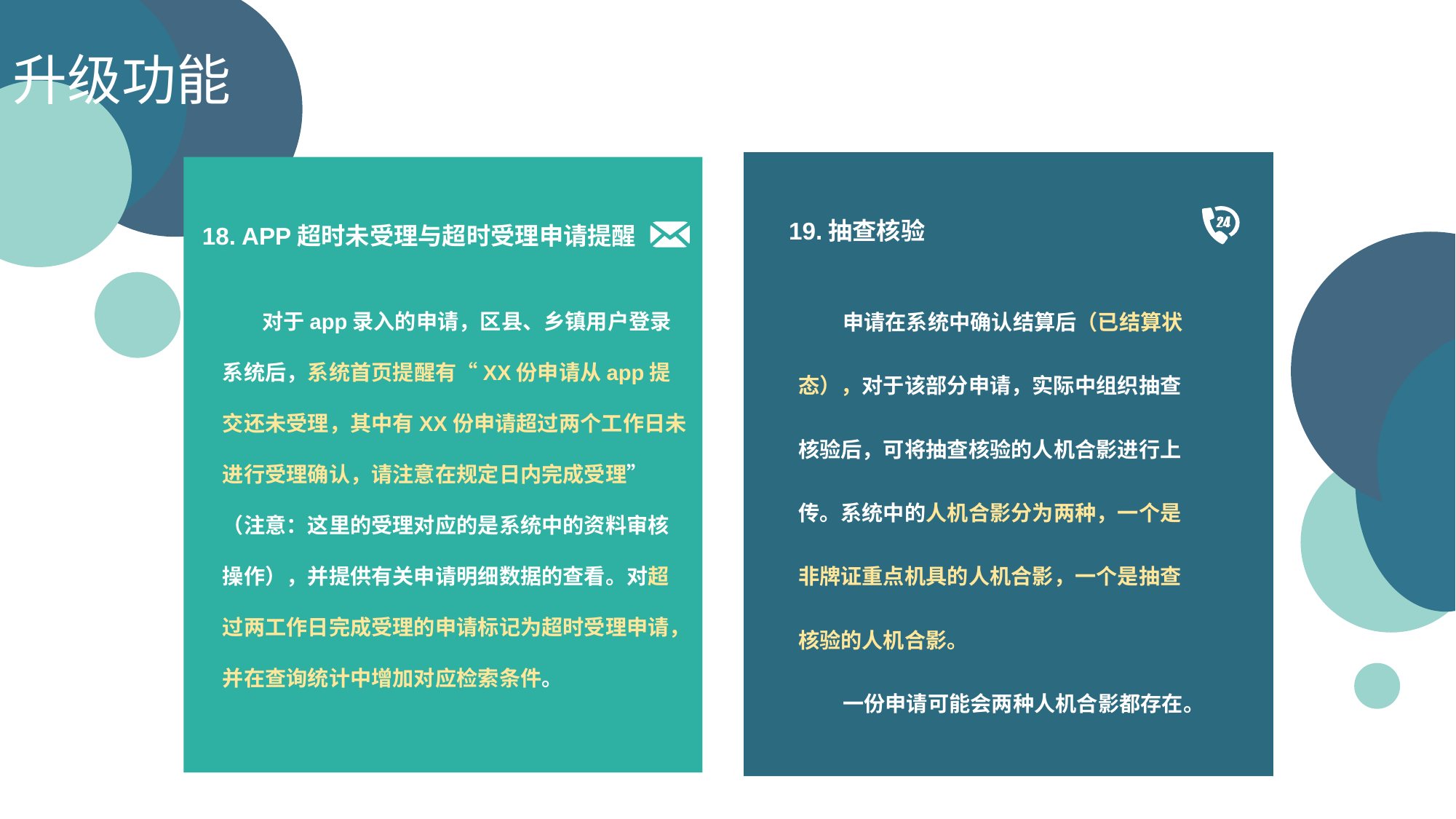

升级功能

        申请在系统中确认结算后（已结算状态），对于该部分申请，实际中组织抽查核验后，可将抽查核验的人机合影进行上传。系统中的人机合影分为两种，一个是非牌证重点机具的人机合影，一个是抽查核验的人机合影。
        一份申请可能会两种人机合影都存在。

19.抽查核验
18. APP超时未受理与超时受理申请提醒

       对于app录入的申请，区县、乡镇用户登录系统后，系统首页提醒有“XX份申请从app提交还未受理，其中有XX份申请超过两个工作日未进行受理确认，请注意在规定日内完成受理”（注意：这里的受理对应的是系统中的资料审核操作），并提供有关申请明细数据的查看。对超过两工作日完成受理的申请标记为超时受理申请，并在查询统计中增加对应检索条件。
18. 审核时长查询与申请查询功能整合